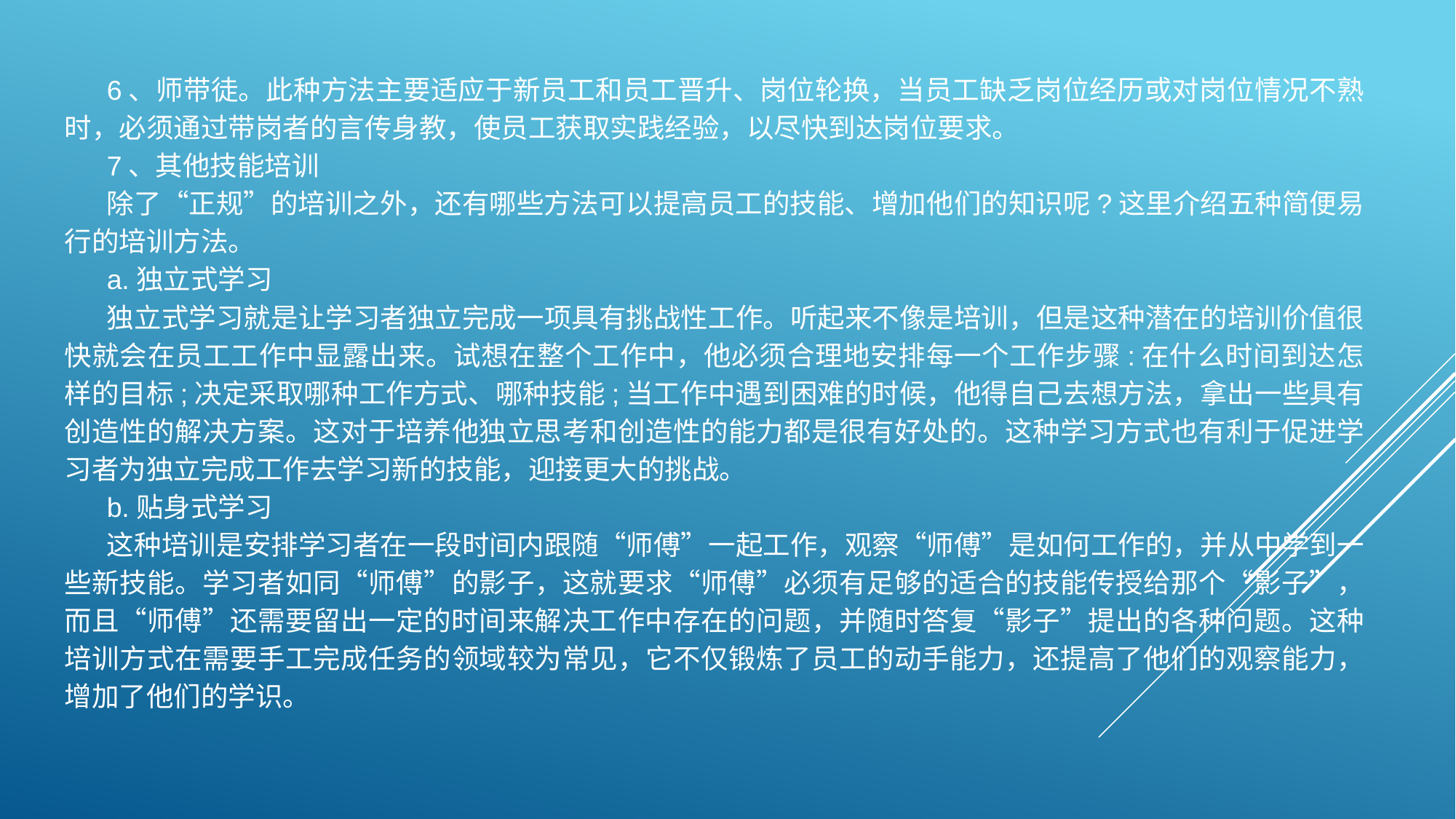

6、师带徒。此种方法主要适应于新员工和员工晋升、岗位轮换，当员工缺乏岗位经历或对岗位情况不熟时，必须通过带岗者的言传身教，使员工获取实践经验，以尽快到达岗位要求。
7、其他技能培训
除了“正规”的培训之外，还有哪些方法可以提高员工的技能、增加他们的知识呢?这里介绍五种简便易行的培训方法。
a.独立式学习
独立式学习就是让学习者独立完成一项具有挑战性工作。听起来不像是培训，但是这种潜在的培训价值很快就会在员工工作中显露出来。试想在整个工作中，他必须合理地安排每一个工作步骤:在什么时间到达怎样的目标;决定采取哪种工作方式、哪种技能;当工作中遇到困难的时候，他得自己去想方法，拿出一些具有创造性的解决方案。这对于培养他独立思考和创造性的能力都是很有好处的。这种学习方式也有利于促进学习者为独立完成工作去学习新的技能，迎接更大的挑战。
b.贴身式学习
这种培训是安排学习者在一段时间内跟随“师傅”一起工作，观察“师傅”是如何工作的，并从中学到一些新技能。学习者如同“师傅”的影子，这就要求“师傅”必须有足够的适合的技能传授给那个“影子”，而且“师傅”还需要留出一定的时间来解决工作中存在的问题，并随时答复“影子”提出的各种问题。这种培训方式在需要手工完成任务的领域较为常见，它不仅锻炼了员工的动手能力，还提高了他们的观察能力，增加了他们的学识。